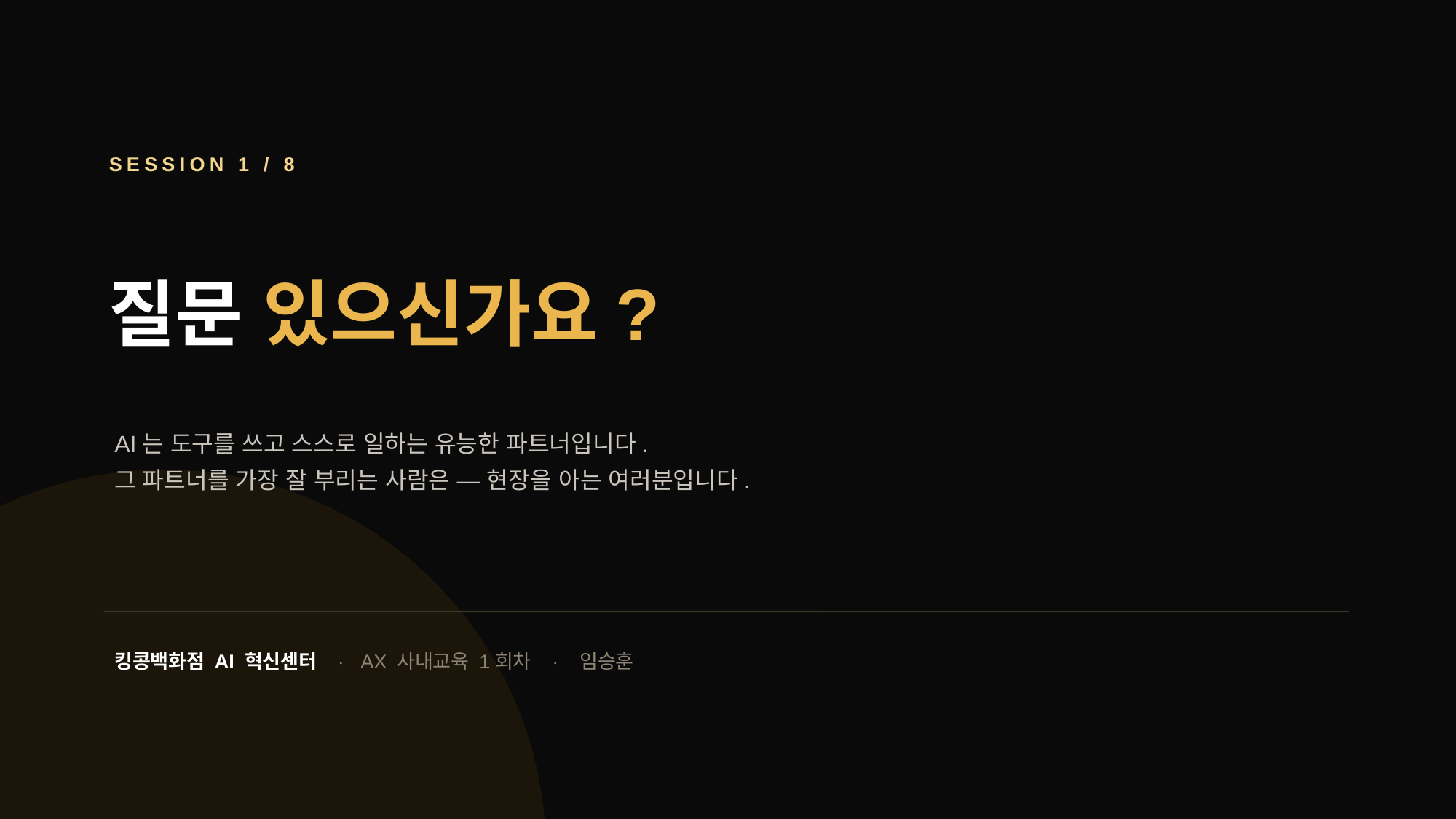

SESSION 1 / 8
질문 있으신가요?
AI는 도구를 쓰고 스스로 일하는 유능한 파트너입니다.
그 파트너를 가장 잘 부리는 사람은 — 현장을 아는 여러분입니다.

킹콩백화점 AI 혁신센터   ·   AX 사내교육 1회차   ·   임승훈